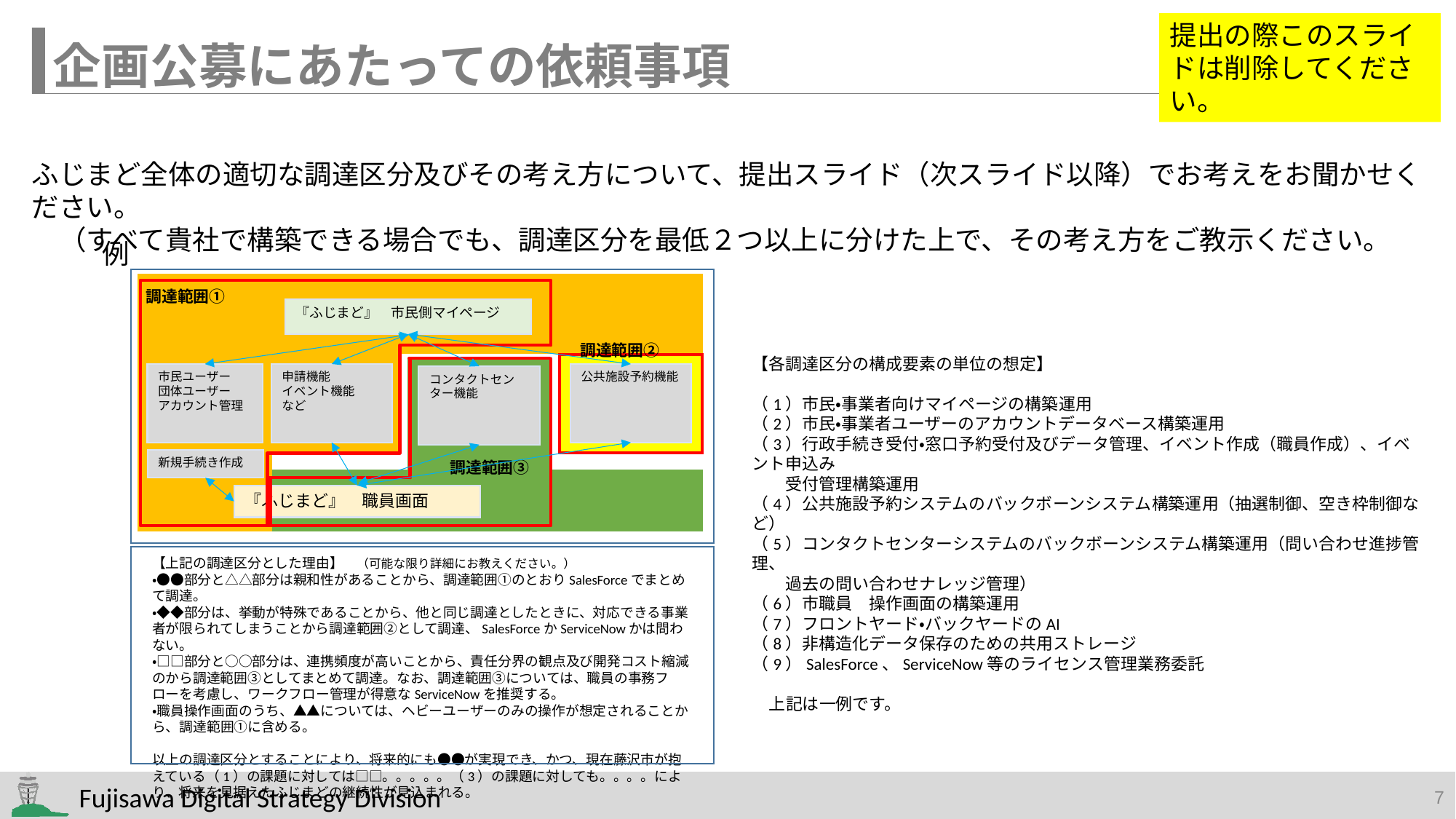

提出の際このスライドは削除してください。

企画公募にあたっての依頼事項
ふじまど全体の適切な調達区分及びその考え方について、提出スライド（次スライド以降）でお考えをお聞かせください。
　（すべて貴社で構築できる場合でも、調達区分を最低２つ以上に分けた上で、その考え方をご教示ください。
例

調達範囲①
『ふじまど』　市民側マイページ
調達範囲②
【各調達区分の構成要素の単位の想定】

（1）市民・事業者向けマイページの構築運用
（2）市民・事業者ユーザーのアカウントデータベース構築運用
（3）行政手続き受付・窓口予約受付及びデータ管理、イベント作成（職員作成）、イベント申込み
　　受付管理構築運用
（4）公共施設予約システムのバックボーンシステム構築運用（抽選制御、空き枠制御など）
（5）コンタクトセンターシステムのバックボーンシステム構築運用（問い合わせ進捗管理、
　　過去の問い合わせナレッジ管理）
（6）市職員　操作画面の構築運用
（7）フロントヤード・バックヤードのAI
（8）非構造化データ保存のための共用ストレージ
（9）SalesForce、ServiceNow等のライセンス管理業務委託

　上記は一例です。

市民ユーザー
団体ユーザー
アカウント管理
申請機能
イベント機能
など
公共施設予約機能
コンタクトセンター機能
新規手続き作成
調達範囲③

『ふじまど』　職員画面

【上記の調達区分とした理由】　（可能な限り詳細にお教えください。）
・●●部分と△△部分は親和性があることから、調達範囲①のとおりSalesForceでまとめて調達。
・◆◆部分は、挙動が特殊であることから、他と同じ調達としたときに、対応できる事業者が限られてしまうことから調達範囲②として調達、SalesForceかServiceNowかは問わない。
・□□部分と○○部分は、連携頻度が高いことから、責任分界の観点及び開発コスト縮減のから調達範囲③としてまとめて調達。なお、調達範囲③については、職員の事務フローを考慮し、ワークフロー管理が得意なServiceNowを推奨する。
・職員操作画面のうち、▲▲については、ヘビーユーザーのみの操作が想定されることから、調達範囲①に含める。

以上の調達区分とすることにより、将来的にも●●が実現でき、かつ、現在藤沢市が抱えている（1）の課題に対しては□□。。。。。（3）の課題に対しても。。。。により、将来を見据えたふじまどの継続性が見込まれる。
7